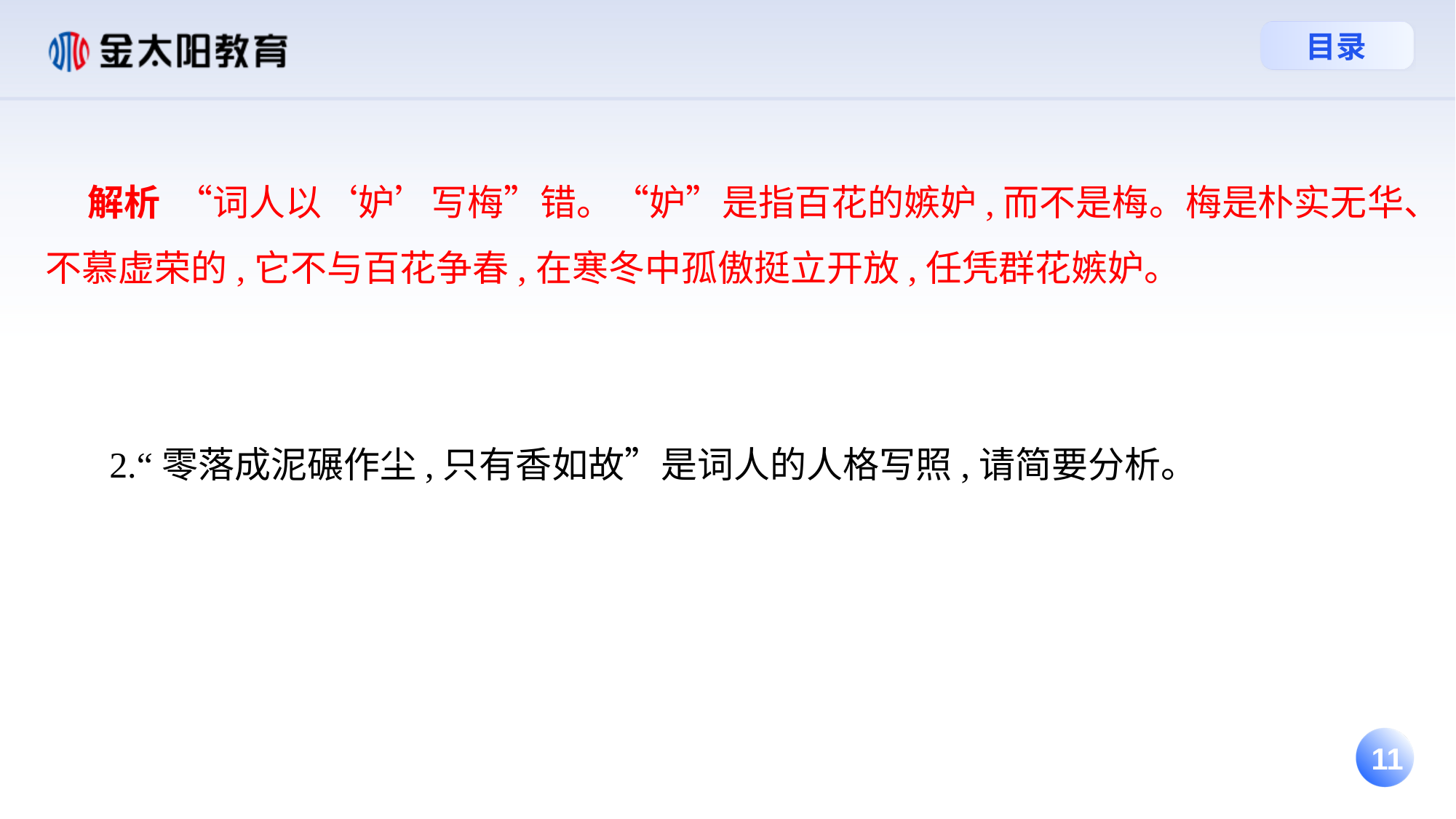

解析  “词人以‘妒’写梅”错。“妒”是指百花的嫉妒,而不是梅。梅是朴实无华、不慕虚荣的,它不与百花争春,在寒冬中孤傲挺立开放,任凭群花嫉妒。

       2.“零落成泥碾作尘,只有香如故”是词人的人格写照,请简要分析。